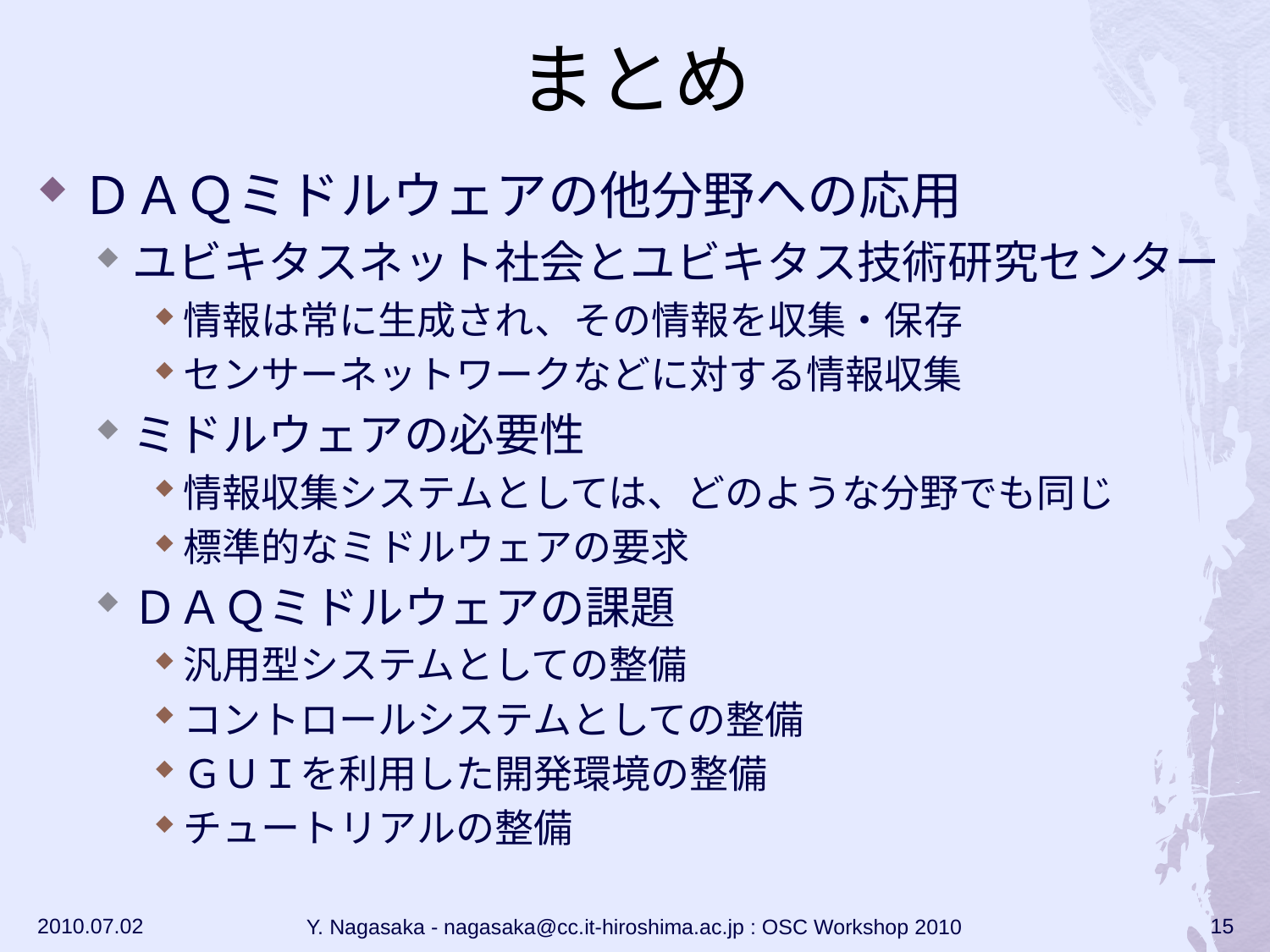

# まとめ
ＤＡＱミドルウェアの他分野への応用
ユビキタスネット社会とユビキタス技術研究センター
情報は常に生成され、その情報を収集・保存
センサーネットワークなどに対する情報収集
ミドルウェアの必要性
情報収集システムとしては、どのような分野でも同じ
標準的なミドルウェアの要求
ＤＡＱミドルウェアの課題
汎用型システムとしての整備
コントロールシステムとしての整備
ＧＵＩを利用した開発環境の整備
チュートリアルの整備
2010.07.02
Y. Nagasaka - nagasaka@cc.it-hiroshima.ac.jp : OSC Workshop 2010
15